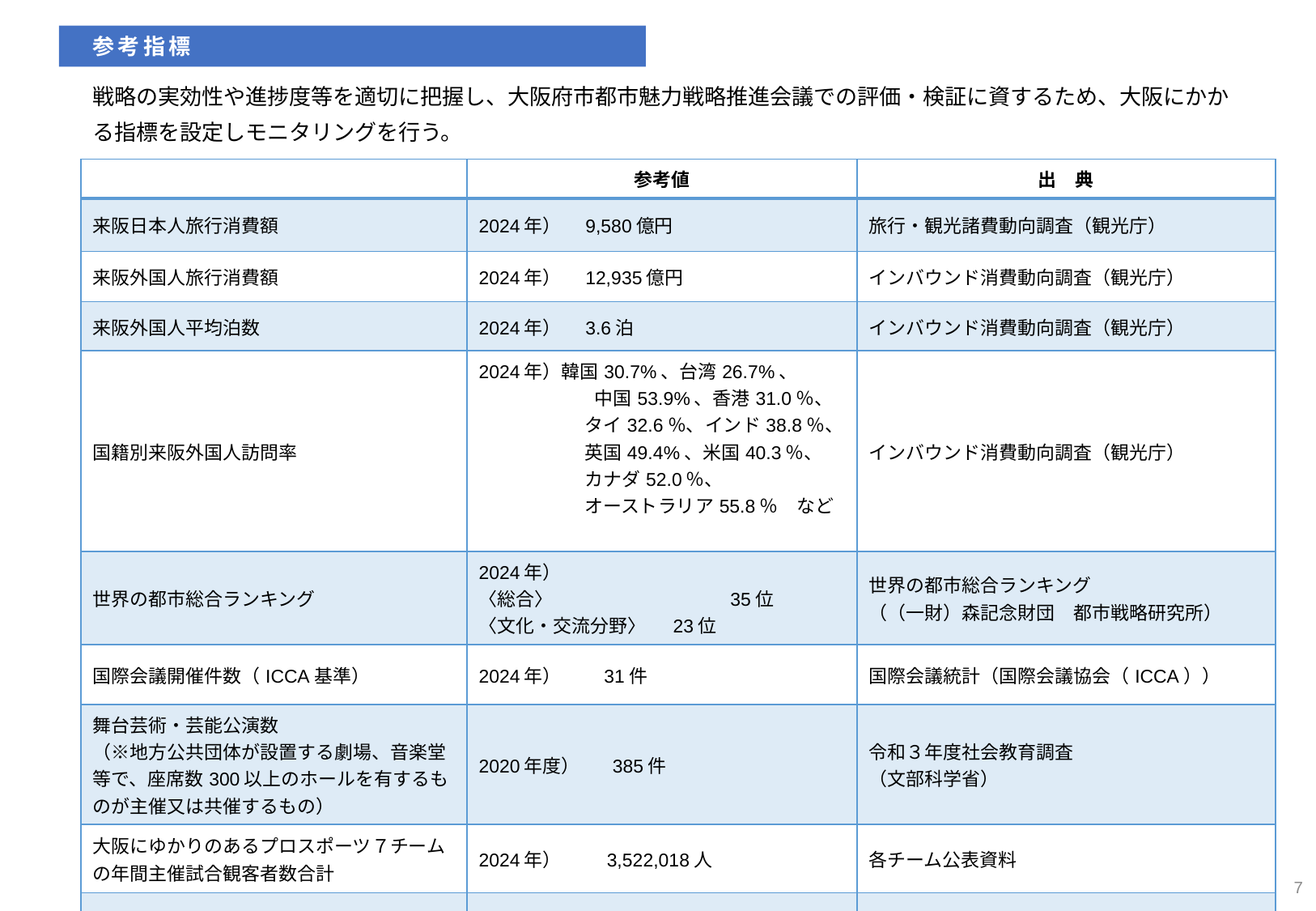

参考指標
戦略の実効性や進捗度等を適切に把握し、大阪府市都市魅力戦略推進会議での評価・検証に資するため、大阪にかかる指標を設定しモニタリングを行う。
|  | 参考値 | 出　典 |
| --- | --- | --- |
| 来阪日本人旅行消費額 | 2024年）　9,580億円 | 旅行・観光諸費動向調査（観光庁） |
| 来阪外国人旅行消費額 | 2024年）　12,935億円 | インバウンド消費動向調査（観光庁） |
| 来阪外国人平均泊数 | 2024年）　3.6泊 | インバウンド消費動向調査（観光庁） |
| 国籍別来阪外国人訪問率 | 2024年）韓国30.7%、台湾26.7%、 　　　　　　 中国53.9%、香港31.0％、 　　　　　 タイ32.6％、インド38.8％、 　　　　　 英国49.4%、米国40.3％、 　　　　　 カナダ52.0％、 　　　　　 オーストラリア55.8％　など | インバウンド消費動向調査（観光庁） |
| 世界の都市総合ランキング | 2024年） 〈総合〉　　　　　　　　　 35位 〈文化・交流分野〉 23位 | 世界の都市総合ランキング （（一財）森記念財団　都市戦略研究所） |
| 国際会議開催件数（ICCA基準） | 2024年）　　31件 | 国際会議統計（国際会議協会（ICCA）） |
| 舞台芸術・芸能公演数 （※地方公共団体が設置する劇場、音楽堂等で、座席数300以上のホールを有するものが主催又は共催するもの） | 2020年度） 　385件 | 令和３年度社会教育調査 （文部科学省） |
| 大阪にゆかりのあるプロスポーツ７チームの年間主催試合観客者数合計 | 2024年） 　 3,522,018人 | 各チーム公表資料 |
| 大阪マラソンの外国人エントリー数 | 2024年度） 9,234人 | 第９回大阪マラソン実績 |
7